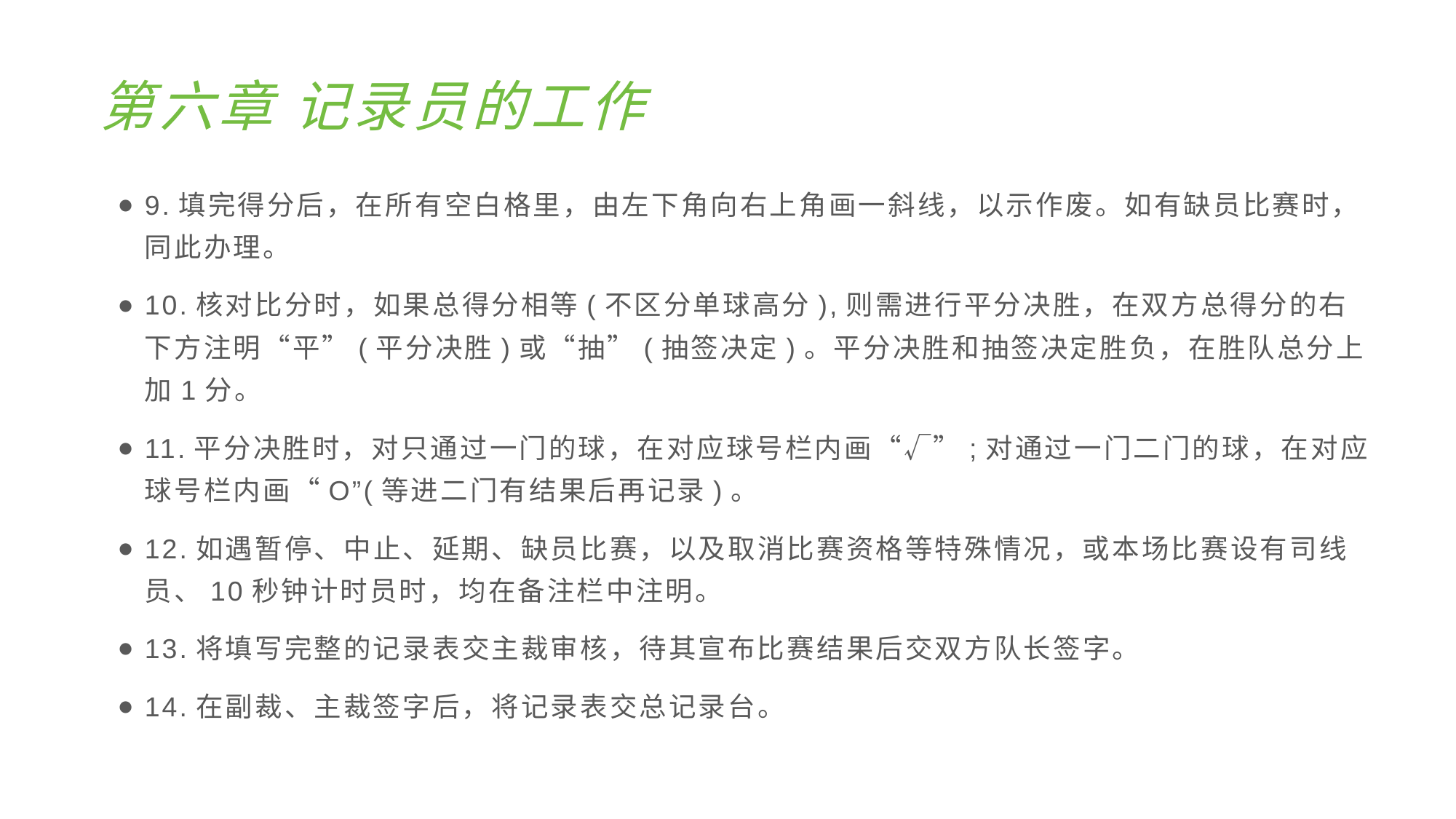

# 第六章 记录员的工作
9.填完得分后，在所有空白格里，由左下角向右上角画一斜线，以示作废。如有缺员比赛时，同此办理。
10.核对比分时，如果总得分相等(不区分单球高分),则需进行平分决胜，在双方总得分的右下方注明“平”(平分决胜)或“抽”(抽签决定)。平分决胜和抽签决定胜负，在胜队总分上加1分。
11.平分决胜时，对只通过一门的球，在对应球号栏内画“√”;对通过一门二门的球，在对应球号栏内画“O”(等进二门有结果后再记录)。
12.如遇暂停、中止、延期、缺员比赛，以及取消比赛资格等特殊情况，或本场比赛设有司线员、10秒钟计时员时，均在备注栏中注明。
13.将填写完整的记录表交主裁审核，待其宣布比赛结果后交双方队长签字。
14.在副裁、主裁签字后，将记录表交总记录台。